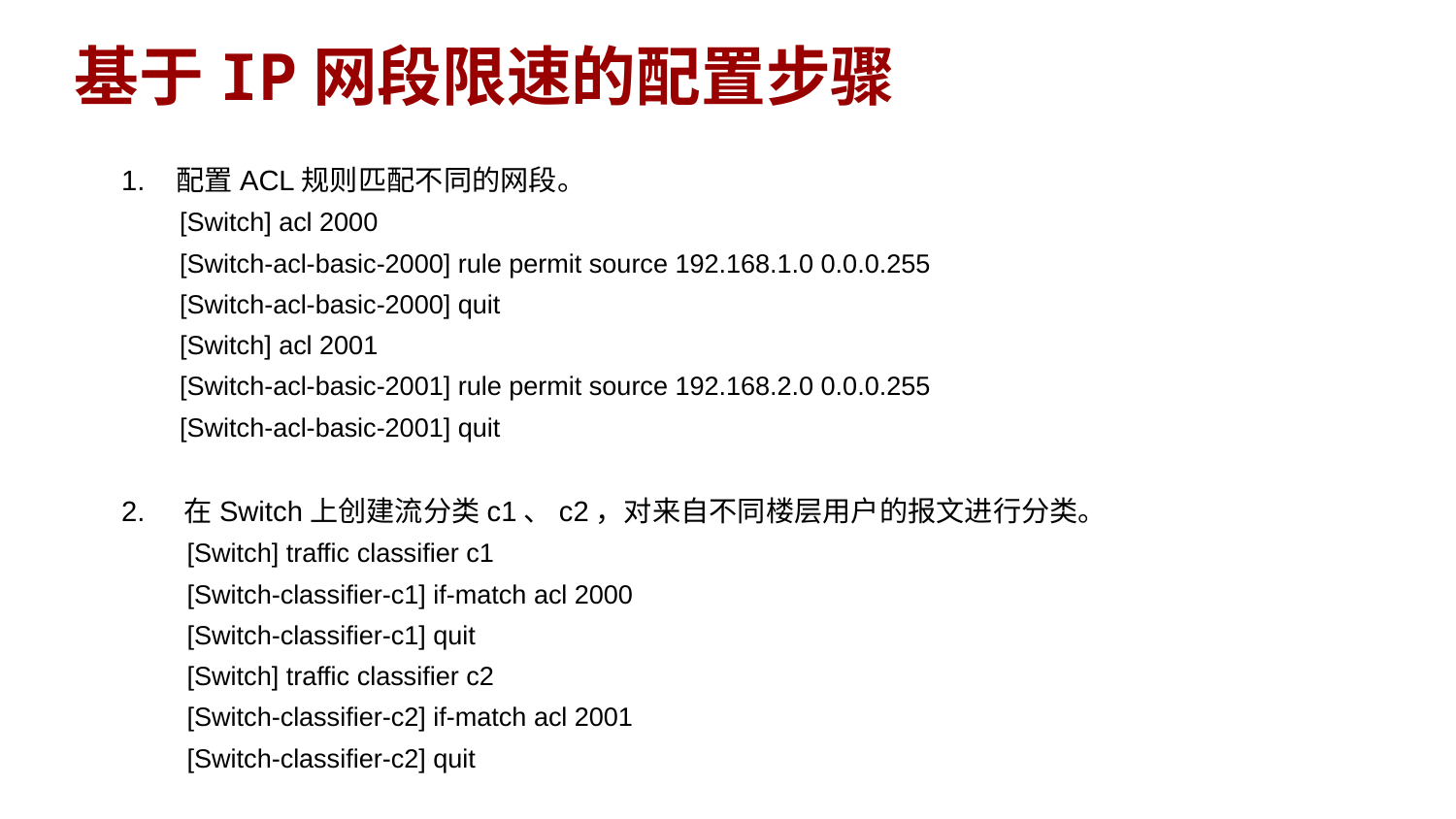

# 基于IP网段限速的配置步骤

配置ACL规则匹配不同的网段。
        [Switch] acl 2000
        [Switch-acl-basic-2000] rule permit source 192.168.1.0 0.0.0.255
        [Switch-acl-basic-2000] quit
        [Switch] acl 2001
        [Switch-acl-basic-2001] rule permit source 192.168.2.0 0.0.0.255
        [Switch-acl-basic-2001] quit

2.    在Switch上创建流分类c1、c2，对来自不同楼层用户的报文进行分类。
         [Switch] traffic classifier c1
         [Switch-classifier-c1] if-match acl 2000
         [Switch-classifier-c1] quit
         [Switch] traffic classifier c2
         [Switch-classifier-c2] if-match acl 2001
         [Switch-classifier-c2] quit